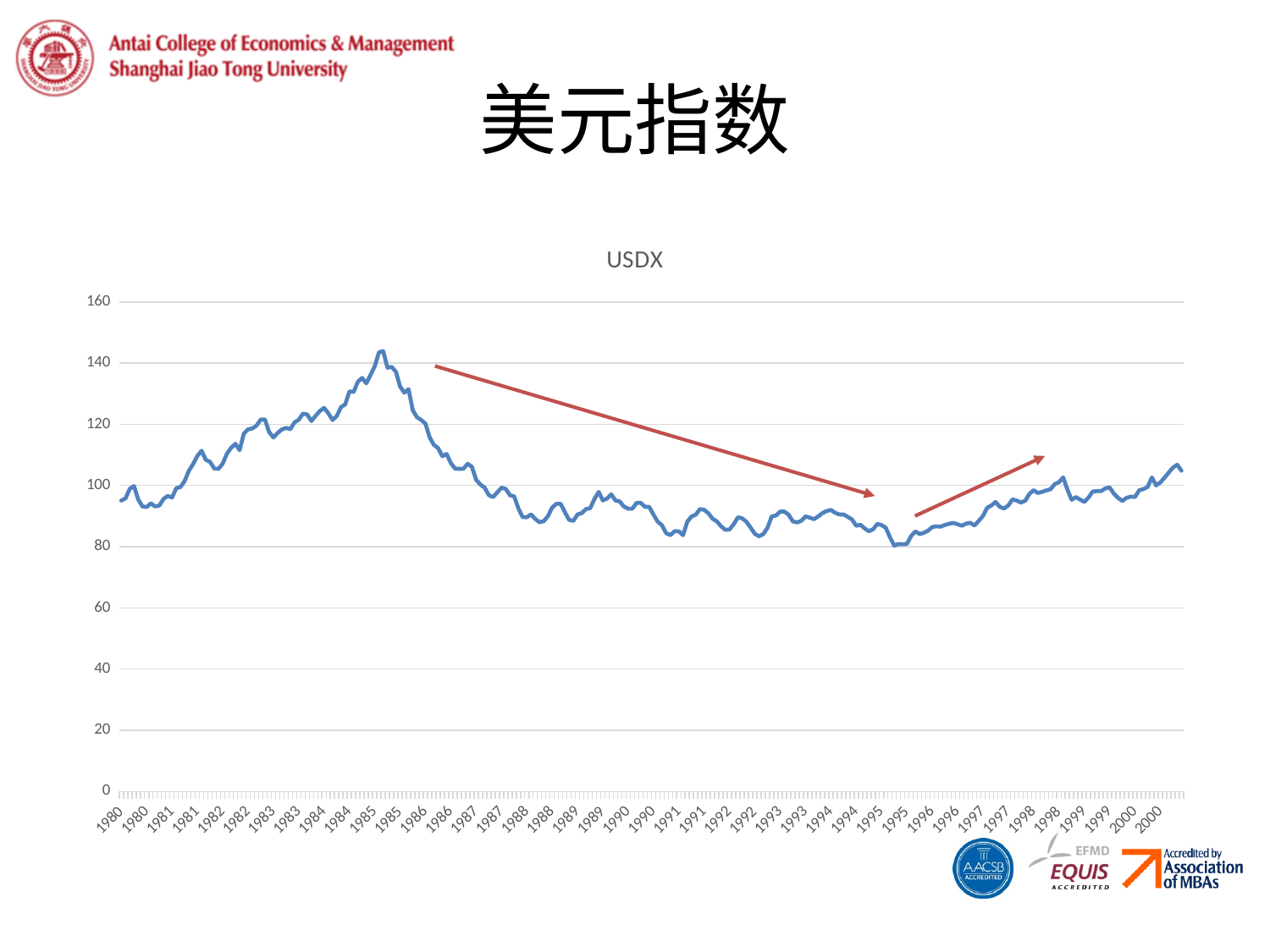

# 美元指数

### Chart:

| Category | USDX |
|---|---|
| 29251 | 95.0717 |
| 29280 | 95.828 |
| 29311 | 98.941 |
| 29341 | 99.818 |
| 29372 | 95.4137 |
| 29402 | 93.1524 |
| 29433 | 92.9805 |
| 29464 | 94.166 |
| 29494 | 93.1623 |
| 29525 | 93.4495 |
| 29555 | 95.6447 |
| 29586 | 96.6179 |
| 29617 | 96.0263 |
| 29645 | 99.119 |
| 29676 | 99.465 |
| 29706 | 101.5272 |
| 29737 | 104.7946 |
| 29767 | 107.039 |
| 29798 | 109.6456 |
| 29829 | 111.3557 |
| 29859 | 108.376 |
| 29890 | 107.7176 |
| 29920 | 105.5155 |
| 29951 | 105.4629 |
| 29982 | 107.143 |
| 30010 | 110.4267 |
| 30041 | 112.3217 |
| 30071 | 113.6438 |
| 30102 | 111.5298 |
| 30132 | 116.9883 |
| 30163 | 118.3241 |
| 30194 | 118.6365 |
| 30224 | 119.543 |
| 30255 | 121.5483 |
| 30285 | 121.5614 |
| 30316 | 117.4352 |
| 30347 | 115.6864 |
| 30375 | 117.1515 |
| 30406 | 118.3134 |
| 30436 | 118.8161 |
| 30467 | 118.3912 |
| 30497 | 120.6164 |
| 30528 | 121.4957 |
| 30559 | 123.4772 |
| 30589 | 123.2106 |
| 30620 | 121.0874 |
| 30650 | 122.7739 |
| 30681 | 124.3378 |
| 30712 | 125.355 |
| 30741 | 123.6175 |
| 30772 | 121.3992 |
| 30802 | 122.6857 |
| 30833 | 125.6014 |
| 30863 | 126.4933 |
| 30894 | 130.7488 |
| 30925 | 130.5608 |
| 30955 | 133.9208 |
| 30986 | 135.133 |
| 31016 | 133.3776 |
| 31047 | 136.1546 |
| 31078 | 138.9668 |
| 31106 | 143.5295 |
| 31137 | 143.9059 |
| 31167 | 138.4922 |
| 31198 | 138.7587 |
| 31228 | 137.1548 |
| 31259 | 132.3093 |
| 31290 | 130.3278 |
| 31320 | 131.468 |
| 31351 | 124.5693 |
| 31381 | 122.2847 |
| 31412 | 121.4046 |
| 31443 | 120.1897 |
| 31471 | 115.7162 |
| 31502 | 113.2825 |
| 31532 | 112.223 |
| 31563 | 109.5738 |
| 31593 | 110.3052 |
| 31624 | 107.3615 |
| 31655 | 105.5317 |
| 31685 | 105.4336 |
| 31716 | 105.5044 |
| 31746 | 107.0987 |
| 31777 | 106.1015 |
| 31808 | 101.8453 |
| 31836 | 100.297 |
| 31867 | 99.3084 |
| 31897 | 96.8727 |
| 31928 | 96.2103 |
| 31958 | 97.7501 |
| 31989 | 99.2907 |
| 32020 | 98.9041 |
| 32050 | 96.8285 |
| 32081 | 96.4423 |
| 32111 | 92.5121 |
| 32142 | 89.6784 |
| 32173 | 89.6179 |
| 32202 | 90.5721 |
| 32233 | 89.0744 |
| 32263 | 87.9947 |
| 32294 | 88.3378 |
| 32324 | 89.9762 |
| 32355 | 92.7828 |
| 32386 | 94.01 |
| 32416 | 94.0403 |
| 32447 | 91.2933 |
| 32477 | 88.8012 |
| 32508 | 88.439 |
| 32539 | 90.5499 |
| 32567 | 90.9714 |
| 32598 | 92.2971 |
| 32628 | 92.6078 |
| 32659 | 95.5648 |
| 32689 | 97.92 |
| 32720 | 95.1119 |
| 32751 | 95.7525 |
| 32781 | 97.109 |
| 32812 | 95.1042 |
| 32842 | 94.7829 |
| 32873 | 93.1117 |
| 32904 | 92.4069 |
| 32932 | 92.449 |
| 32963 | 94.3127 |
| 32993 | 94.308 |
| 33024 | 93.0176 |
| 33054 | 93.0054 |
| 33085 | 90.468 |
| 33116 | 88.1775 |
| 33146 | 87.0211 |
| 33177 | 84.4191 |
| 33207 | 83.7726 |
| 33238 | 85.0981 |
| 33269 | 85.0127 |
| 33297 | 83.7732 |
| 33328 | 88.176 |
| 33358 | 89.8699 |
| 33389 | 90.4827 |
| 33419 | 92.2858 |
| 33450 | 92.0878 |
| 33481 | 90.9057 |
| 33511 | 89.1465 |
| 33542 | 88.2639 |
| 33572 | 86.7001 |
| 33603 | 85.5114 |
| 33634 | 85.6063 |
| 33663 | 87.3721 |
| 33694 | 89.6101 |
| 33724 | 89.2531 |
| 33755 | 88.1551 |
| 33785 | 86.2159 |
| 33816 | 84.2025 |
| 33847 | 83.4086 |
| 33877 | 84.1096 |
| 33908 | 86.2203 |
| 33938 | 89.9252 |
| 33969 | 90.193 |
| 34000 | 91.5019 |
| 34028 | 91.4854 |
| 34059 | 90.4383 |
| 34089 | 88.2591 |
| 34120 | 87.9304 |
| 34150 | 88.4614 |
| 34181 | 89.9177 |
| 34212 | 89.5033 |
| 34242 | 88.9738 |
| 34273 | 89.8907 |
| 34303 | 90.991 |
| 34334 | 91.6579 |
| 34365 | 92.0125 |
| 34393 | 91.0888 |
| 34424 | 90.5499 |
| 34454 | 90.5378 |
| 34485 | 89.7509 |
| 34515 | 88.9217 |
| 34546 | 86.8658 |
| 34577 | 87.1754 |
| 34607 | 85.963 |
| 34638 | 85.0543 |
| 34668 | 85.7144 |
| 34699 | 87.4288 |
| 34730 | 87.0693 |
| 34758 | 86.1688 |
| 34789 | 83.0625 |
| 34819 | 80.3362 |
| 34850 | 80.8635 |
| 34880 | 80.785 |
| 34911 | 80.8926 |
| 34942 | 83.4992 |
| 34972 | 84.9979 |
| 35003 | 84.1406 |
| 35033 | 84.5153 |
| 35064 | 85.2453 |
| 35095 | 86.4515 |
| 35124 | 86.642 |
| 35155 | 86.572 |
| 35185 | 87.0968 |
| 35216 | 87.5114 |
| 35246 | 87.7483 |
| 35277 | 87.3526 |
| 35308 | 86.8362 |
| 35338 | 87.5221 |
| 35369 | 87.8157 |
| 35399 | 86.9309 |
| 35430 | 88.4365 |
| 35461 | 90.037 |
| 35489 | 92.7027 |
| 35520 | 93.4943 |
| 35550 | 94.6117 |
| 35581 | 92.995 |
| 35611 | 92.4723 |
| 35642 | 93.5046 |
| 35673 | 95.4748 |
| 35703 | 95.0566 |
| 35734 | 94.4301 |
| 35764 | 95.0094 |
| 35795 | 97.2629 |
| 35826 | 98.4877 |
| 35854 | 97.5548 |
| 35885 | 97.9324 |
| 35915 | 98.3954 |
| 35946 | 98.7707 |
| 35976 | 100.4721 |
| 36007 | 101.1034 |
| 36038 | 102.6502 |
| 36068 | 98.6347 |
| 36099 | 95.3302 |
| 36129 | 96.2024 |
| 36160 | 95.4093 |
| 36191 | 94.6404 |
| 36219 | 96.078 |
| 36250 | 98.0405 |
| 36280 | 98.1683 |
| 36311 | 98.1818 |
| 36341 | 99.067 |
| 36372 | 99.349 |
| 36403 | 97.3273 |
| 36433 | 95.9664 |
| 36464 | 94.9428 |
| 36494 | 95.9539 |
| 36525 | 96.3753 |
| 36556 | 96.2326 |
| 36585 | 98.4479 |
| 36616 | 98.8282 |
| 36646 | 99.5225 |
| 36677 | 102.654 |
| 36707 | 100.0421 |
| 36738 | 100.9986 |
| 36769 | 102.5475 |
| 36799 | 104.2676 |
| 36830 | 105.8796 |
| 36860 | 106.7914 |
| 36891 | 104.8294 |